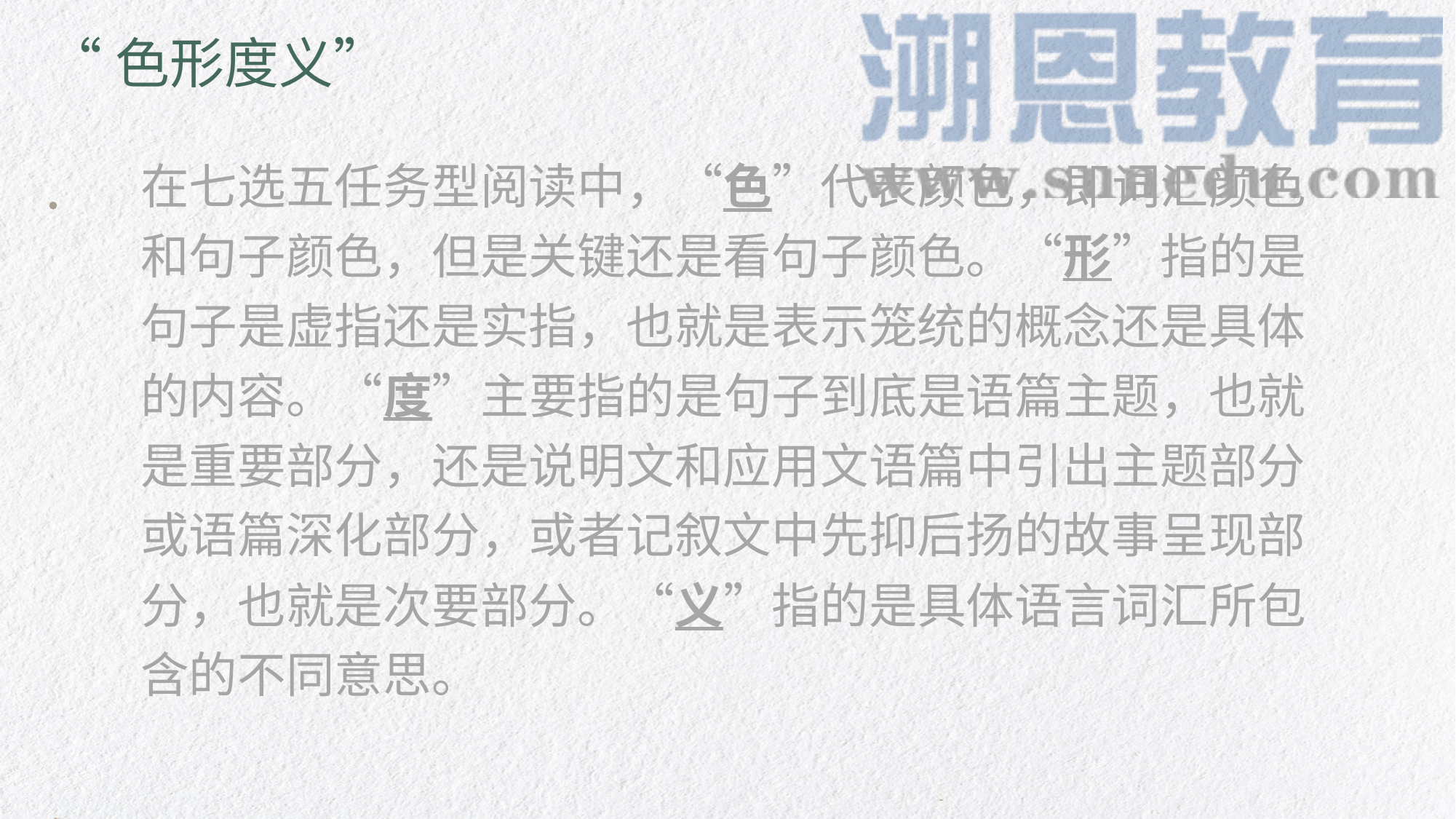

“色形度义”
在七选五任务型阅读中，“色”代表颜色，即词汇颜色和句子颜色，但是关键还是看句子颜色。“形”指的是句子是虚指还是实指，也就是表示笼统的概念还是具体的内容。“度”主要指的是句子到底是语篇主题，也就是重要部分，还是说明文和应用文语篇中引出主题部分或语篇深化部分，或者记叙文中先抑后扬的故事呈现部分，也就是次要部分。“义”指的是具体语言词汇所包含的不同意思。
e7d195523061f1c0c2b73831c94a3edc981f60e396d3e182073EE1468018468A7F192AE5E5CD515B6C3125F8AF6E4EE646174E8CF0B46FD19828DCE8CDA3B3A044A74F0E769C5FA8CB87AB6FC303C8BA3785FAC64AF5424764E128FECAE4CC72932BB65C8C121A0F41C1707D94688ED66335DC6AE12288BF2055523C0C26863D2CD4AC454A29EEC183CEF0375334B579